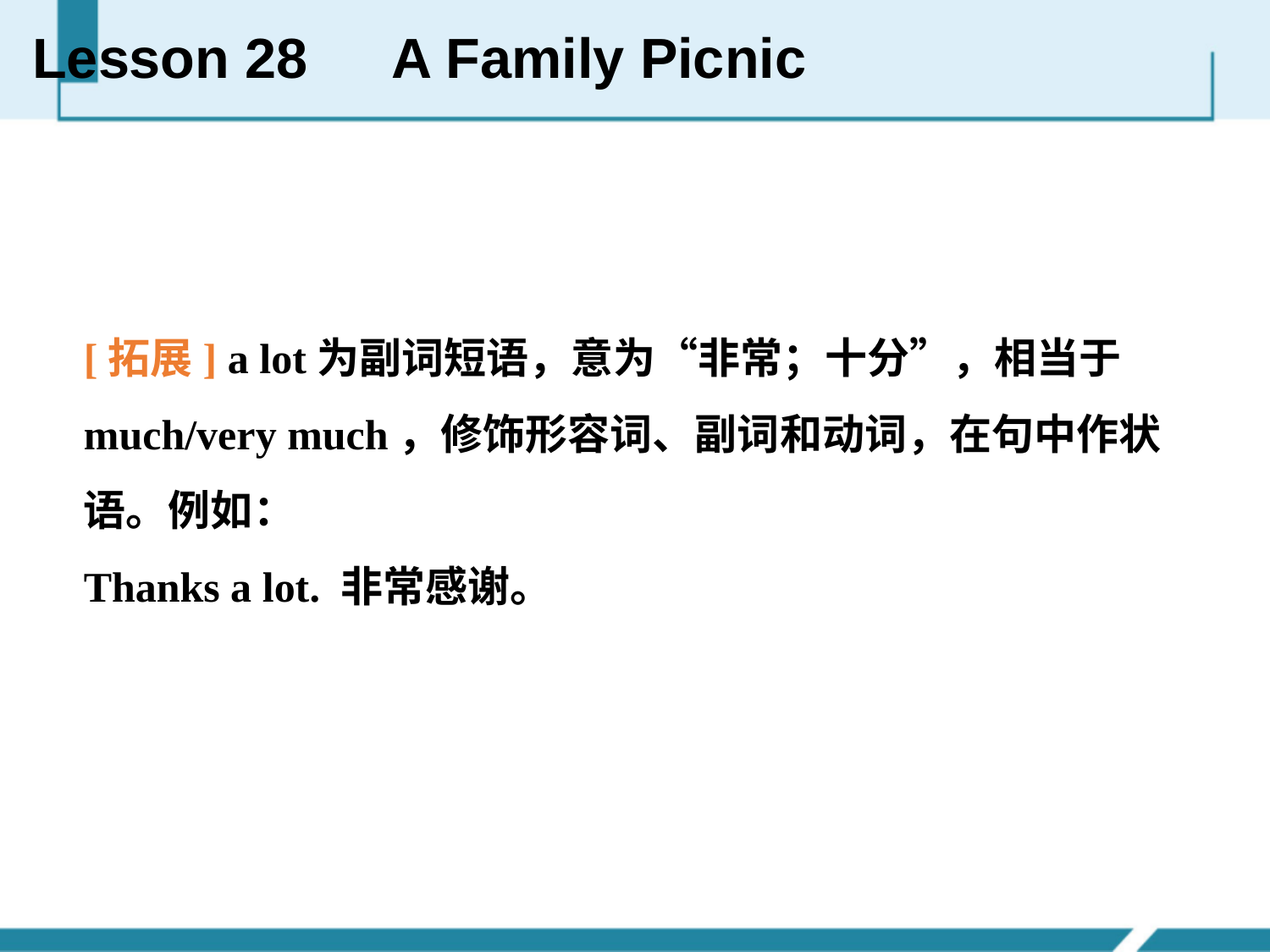

Lesson 28　A Family Picnic
[拓展] a lot为副词短语，意为“非常；十分”，相当于much/very much，修饰形容词、副词和动词，在句中作状语。例如：
Thanks a lot. 非常感谢。